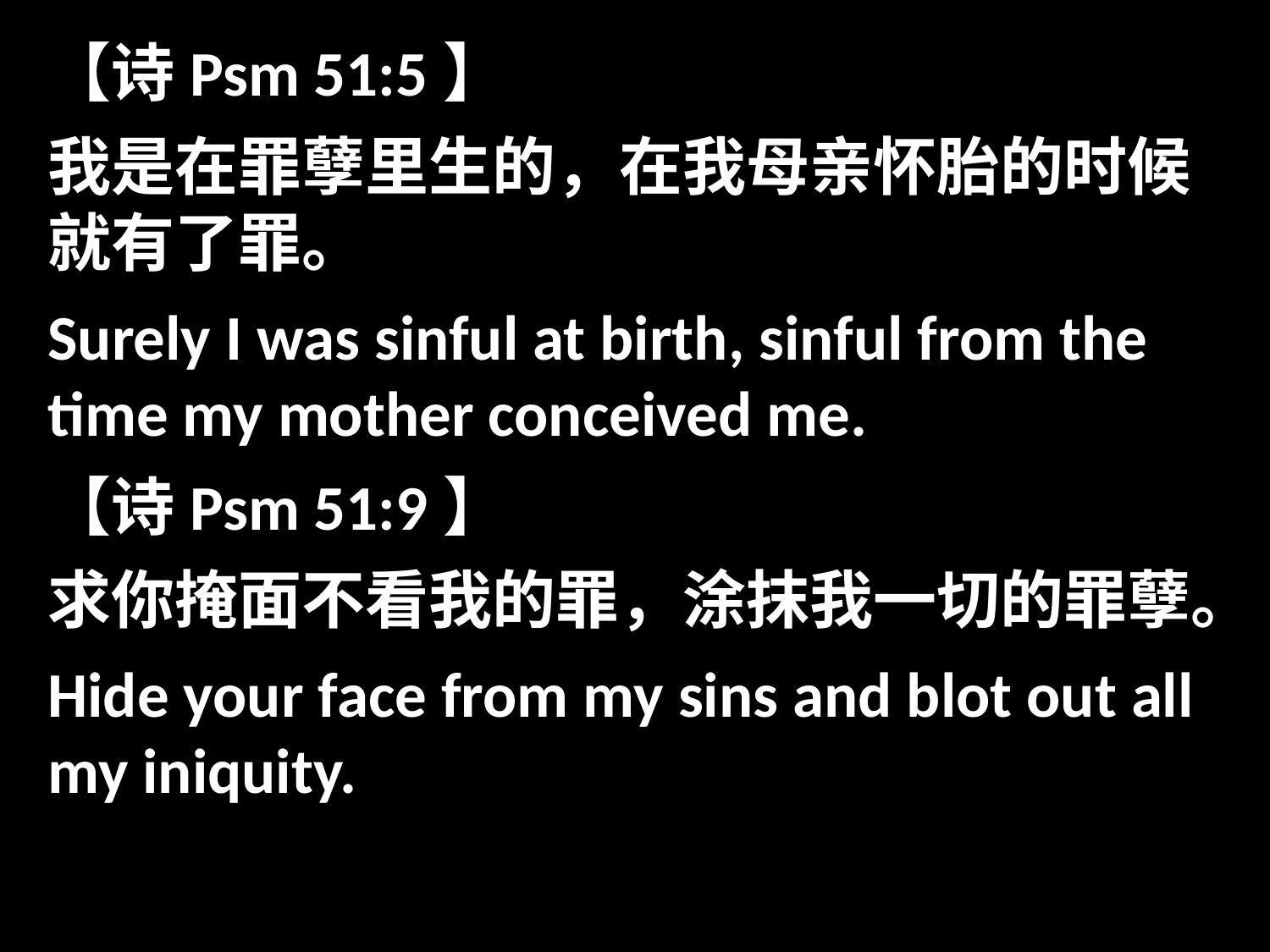

【诗Psm 51:5】
我是在罪孽里生的，在我母亲怀胎的时候就有了罪。
Surely I was sinful at birth, sinful from the time my mother conceived me.
【诗Psm 51:9】
求你掩面不看我的罪，涂抹我一切的罪孽。
Hide your face from my sins and blot out all my iniquity.